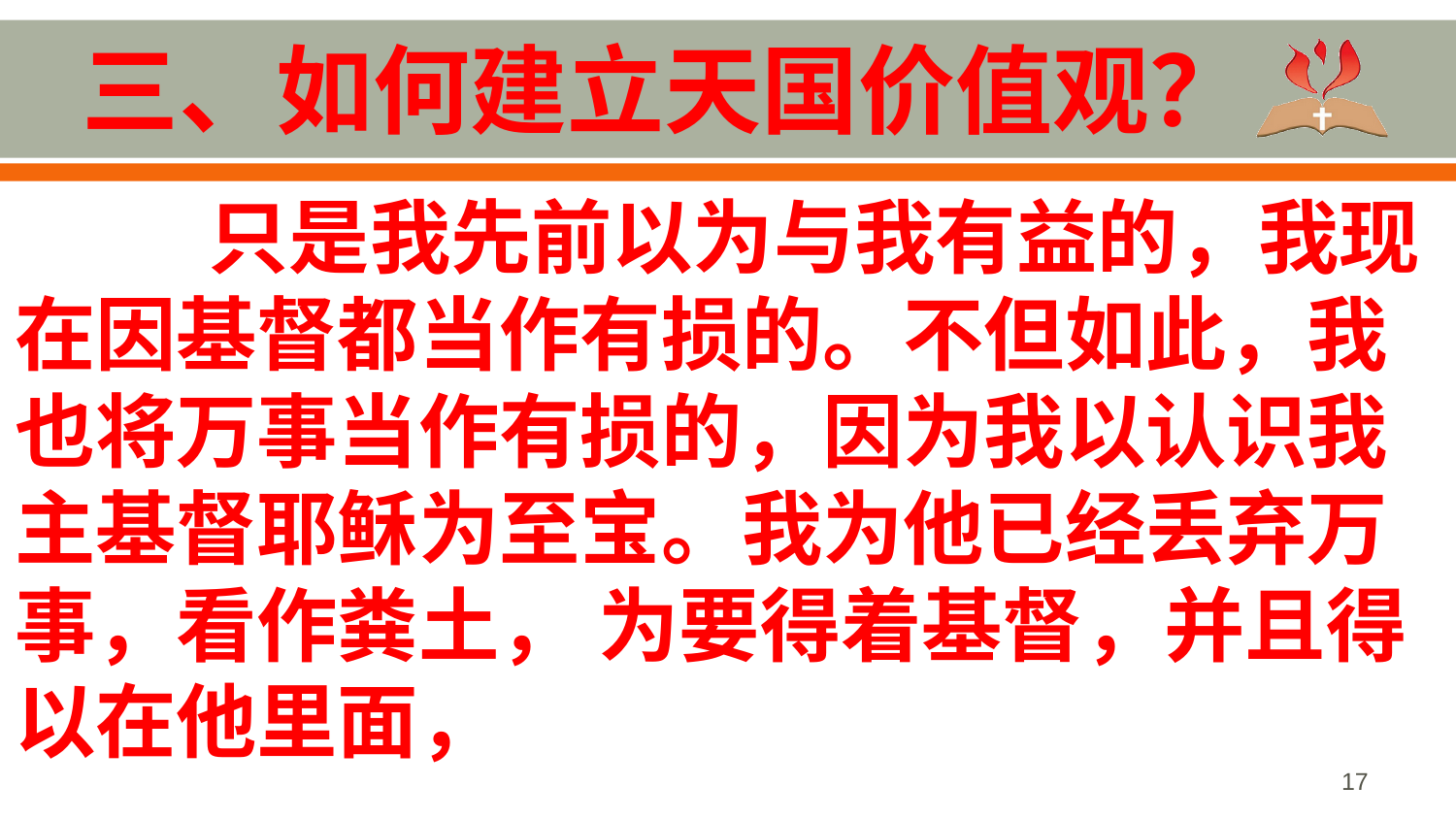

# 三、如何建立天国价值观？
      只是我先前以为与我有益的，我现在因基督都当作有损的。不但如此，我也将万事当作有损的，因为我以认识我主基督耶稣为至宝。我为他已经丢弃万事，看作粪土， 为要得着基督，并且得以在他里面，

17